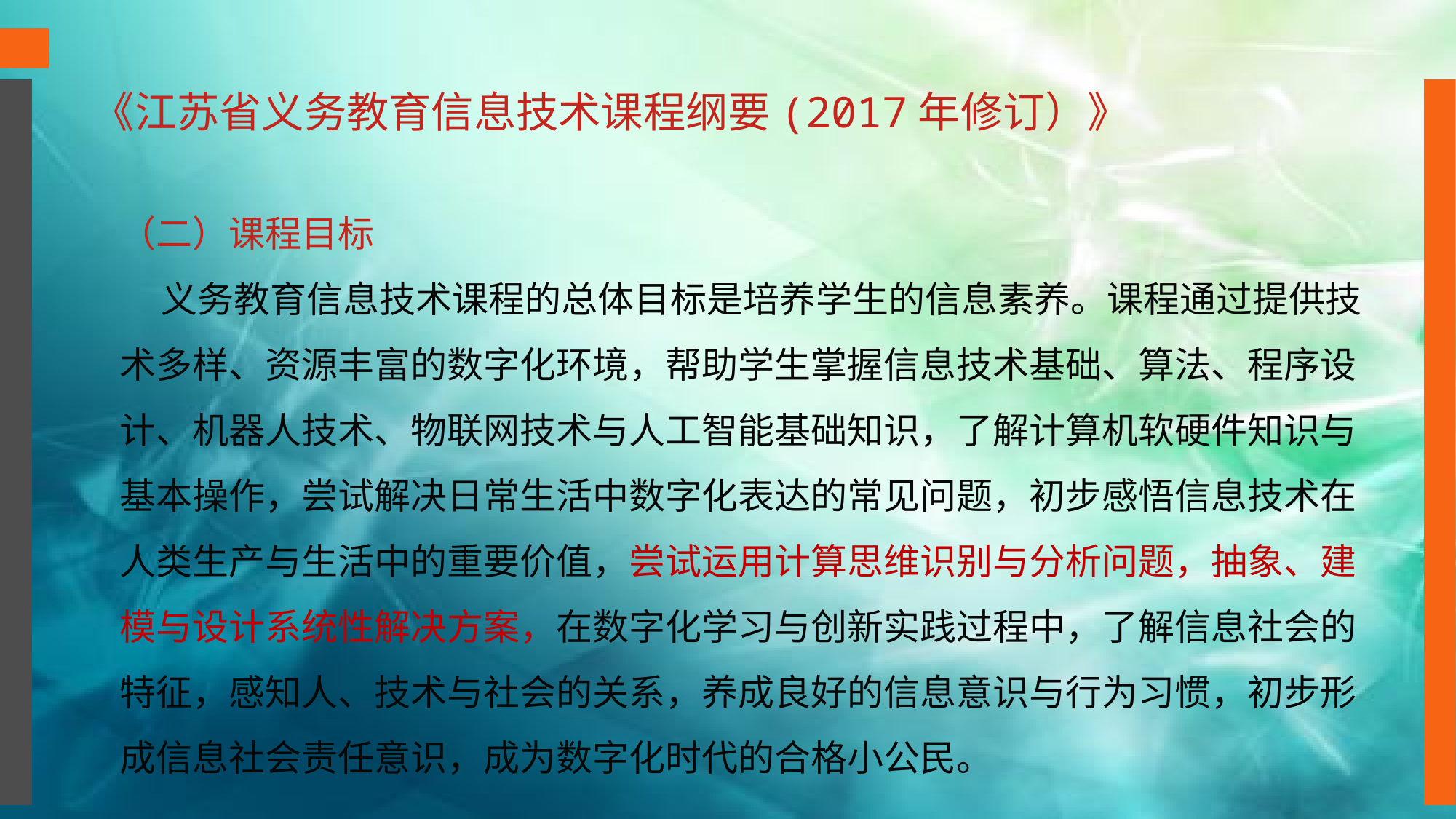

《江苏省义务教育信息技术课程纲要(2017年修订）》
（二）课程目标
    义务教育信息技术课程的总体目标是培养学生的信息素养。课程通过提供技术多样、资源丰富的数字化环境，帮助学生掌握信息技术基础、算法、程序设计、机器人技术、物联网技术与人工智能基础知识，了解计算机软硬件知识与基本操作，尝试解决日常生活中数字化表达的常见问题，初步感悟信息技术在人类生产与生活中的重要价值，尝试运用计算思维识别与分析问题，抽象、建模与设计系统性解决方案，在数字化学习与创新实践过程中，了解信息社会的特征，感知人、技术与社会的关系，养成良好的信息意识与行为习惯，初步形成信息社会责任意识，成为数字化时代的合格小公民。